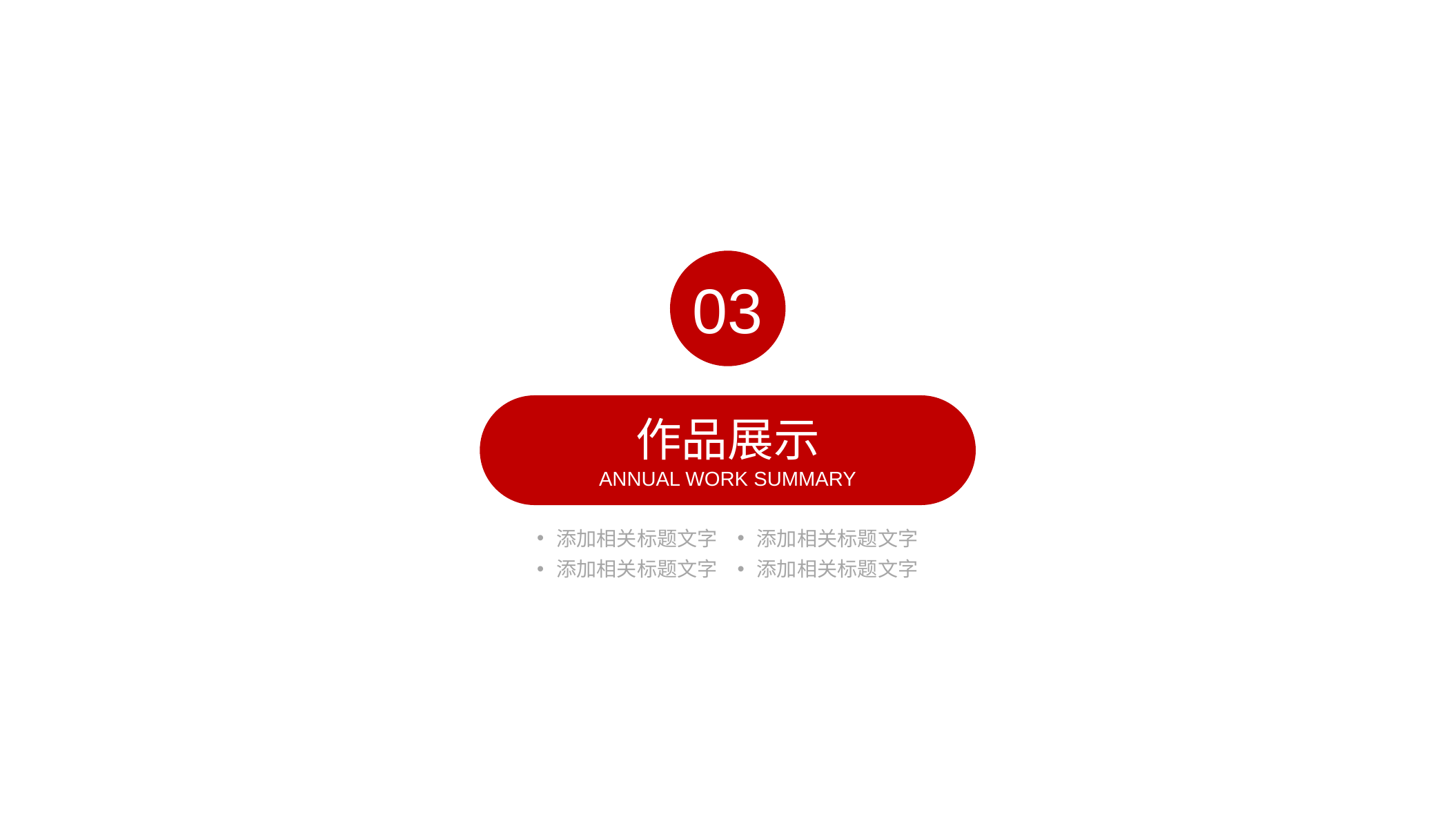

03

作品展示
ANNUAL WORK SUMMARY
添加相关标题文字
添加相关标题文字
添加相关标题文字
添加相关标题文字